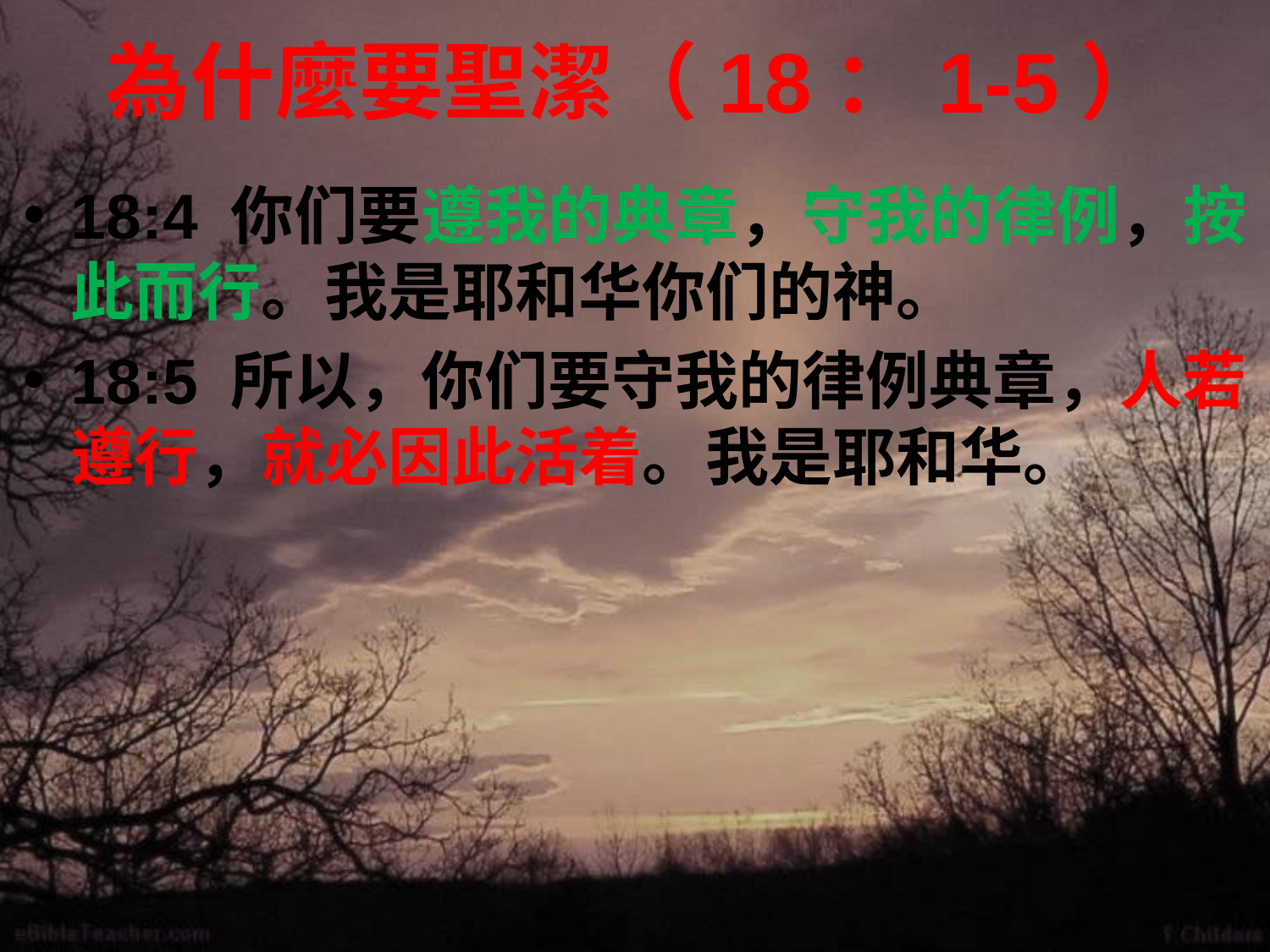

# 為什麼要聖潔（18：1-5）
18:4 你们要遵我的典章，守我的律例，按此而行。我是耶和华你们的神。
18:5 所以，你们要守我的律例典章，人若遵行，就必因此活着。我是耶和华。